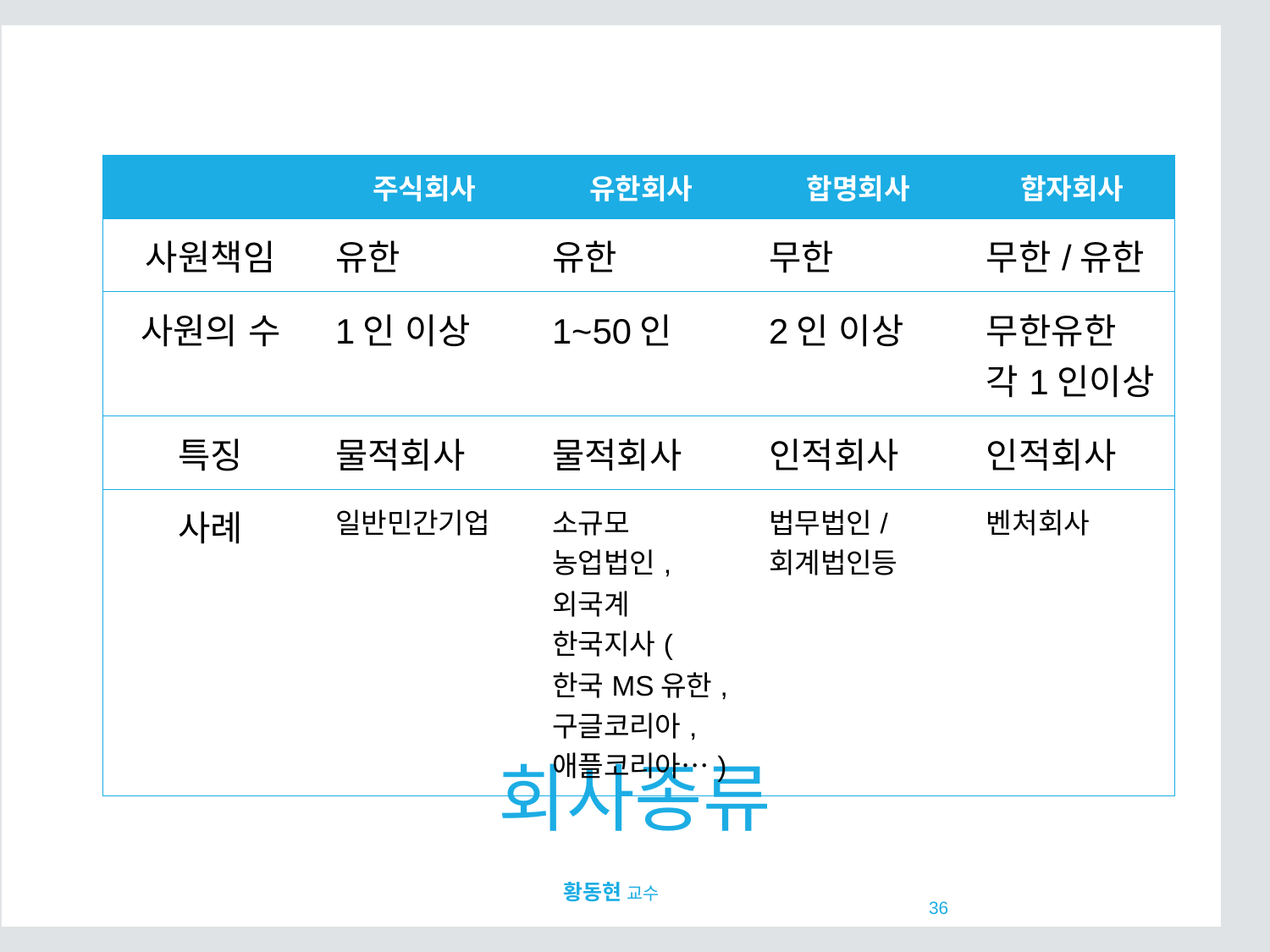

|  | 주식회사 | 유한회사 | 합명회사 | 합자회사 |
| --- | --- | --- | --- | --- |
| 사원책임 | 유한 | 유한 | 무한 | 무한/유한 |
| 사원의 수 | 1인 이상 | 1~50인 | 2인 이상 | 무한유한 각1인이상 |
| 특징 | 물적회사 | 물적회사 | 인적회사 | 인적회사 |
| 사례 | 일반민간기업 | 소규모 농업법인, 외국계 한국지사(한국MS유한, 구글코리아, 애플코리아…) | 법무법인/ 회계법인등 | 벤처회사 |
# 회사종류
36